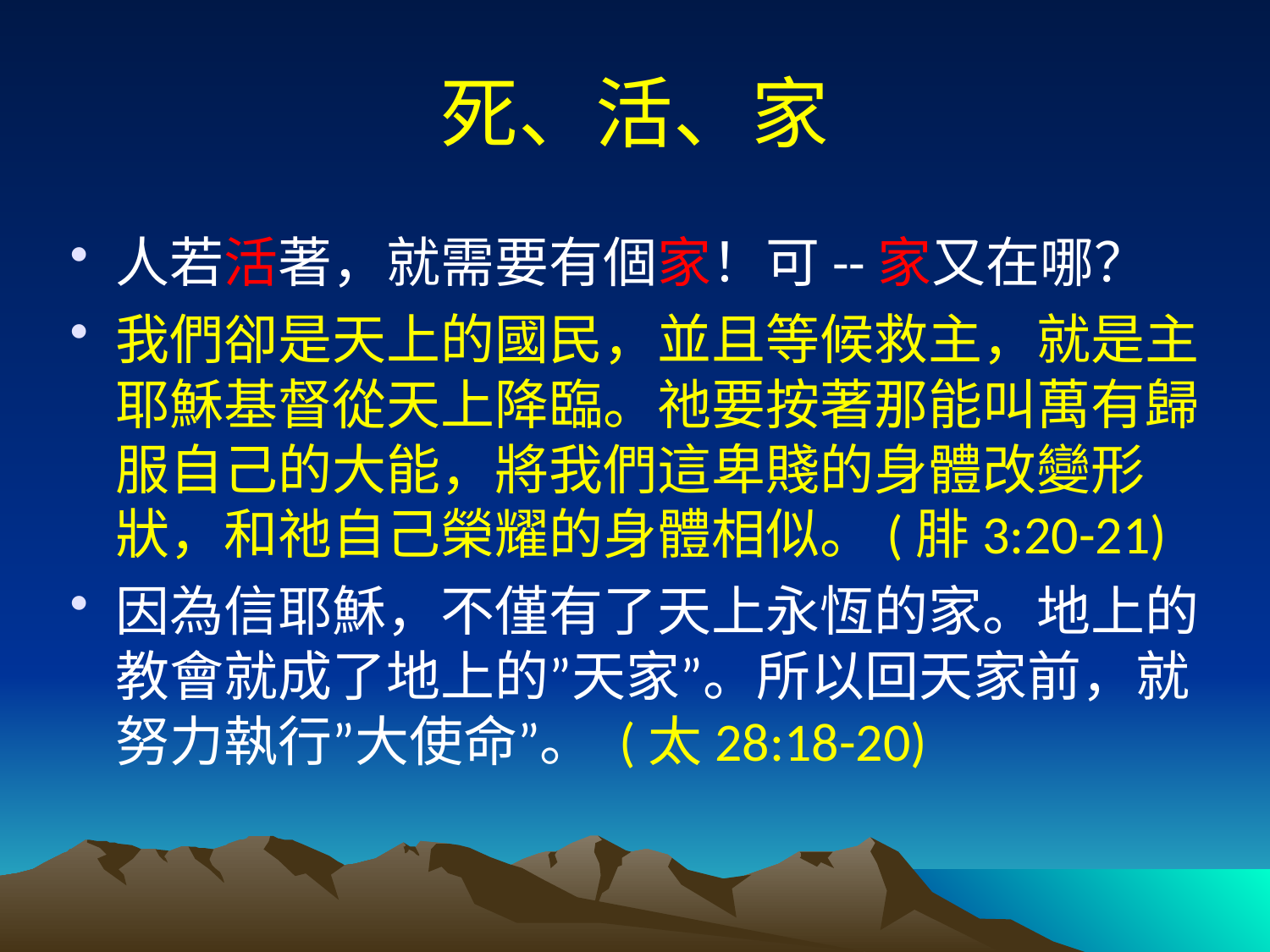

# 死、活、家
人若活著，就需要有個家！可--家又在哪？
我們卻是天上的國民，並且等候救主，就是主耶穌基督從天上降臨。祂要按著那能叫萬有歸服自己的大能，將我們這卑賤的身體改變形狀，和祂自己榮耀的身體相似。(腓3:20-21)
因為信耶穌，不僅有了天上永恆的家。地上的教會就成了地上的”天家”。所以回天家前，就努力執行”大使命”。 (太28:18-20)